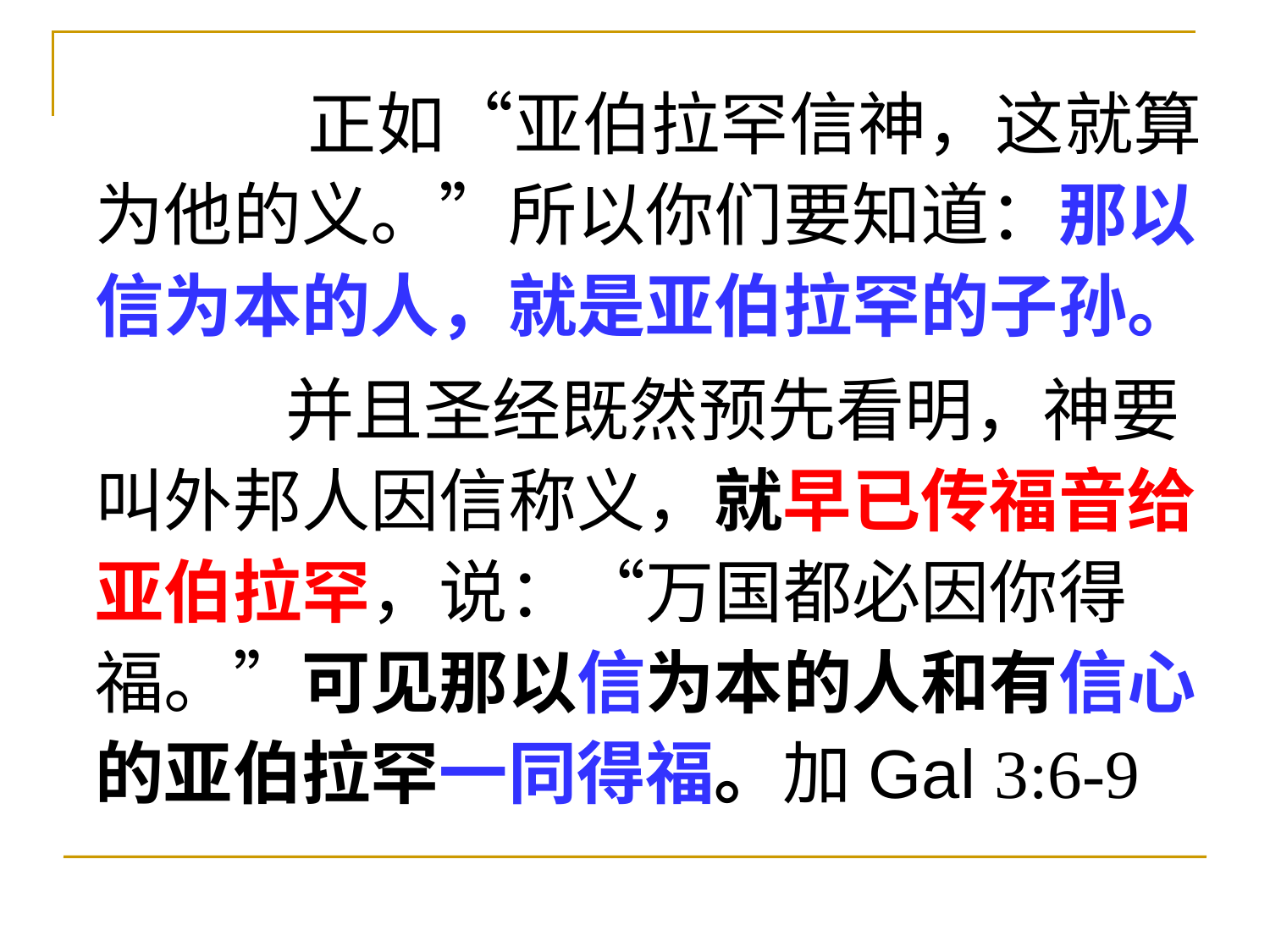

正如“亚伯拉罕信神，这就算为他的义。”所以你们要知道：那以信为本的人，就是亚伯拉罕的子孙。
		   并且圣经既然预先看明，神要叫外邦人因信称义，就早已传福音给亚伯拉罕，说：“万国都必因你得福。”可见那以信为本的人和有信心的亚伯拉罕一同得福。加Gal 3:6-9